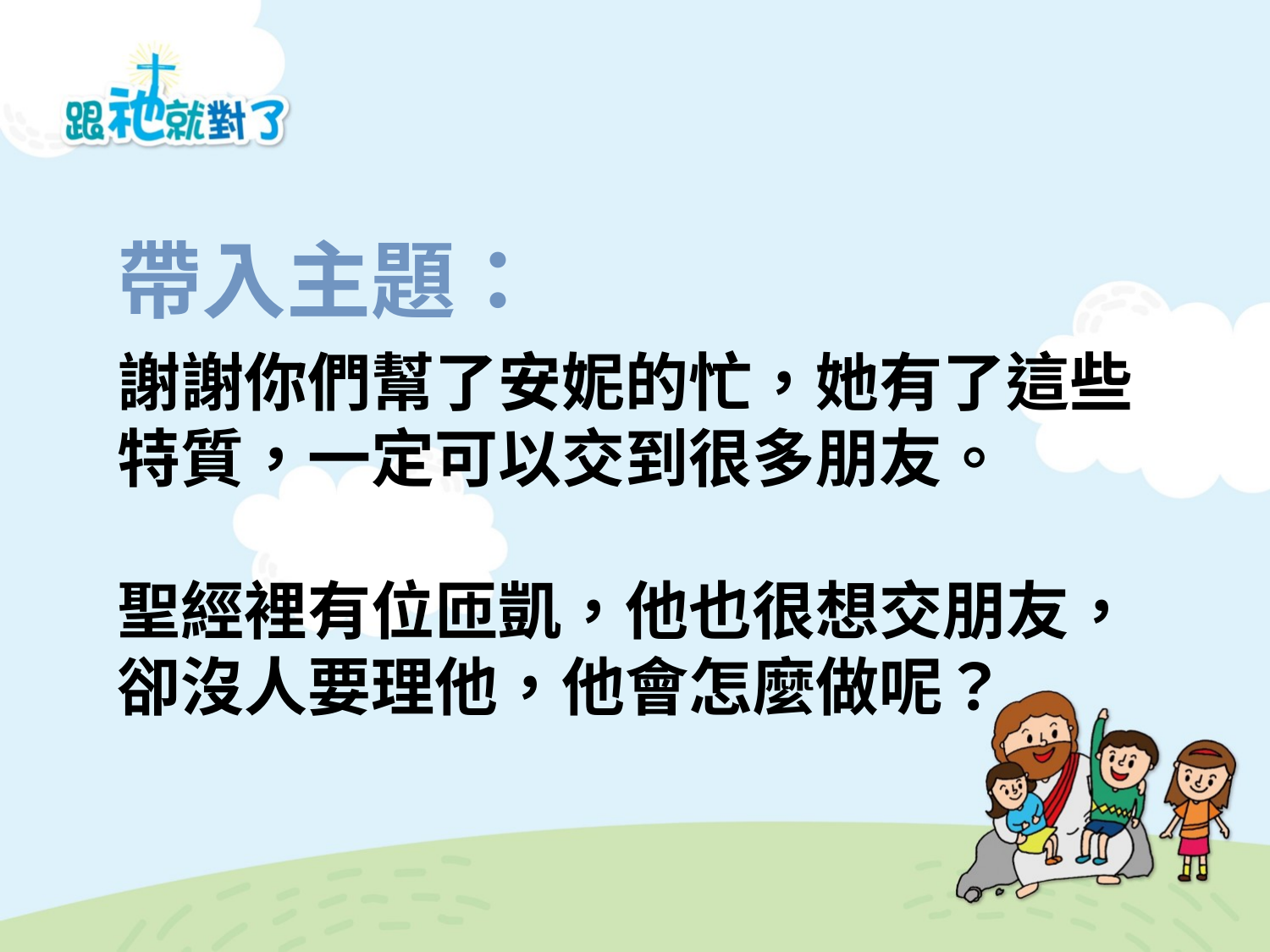

帶入主題：
謝謝你們幫了安妮的忙，她有了這些特質，一定可以交到很多朋友。

聖經裡有位匝凱，他也很想交朋友，卻沒人要理他，他會怎麼做呢？